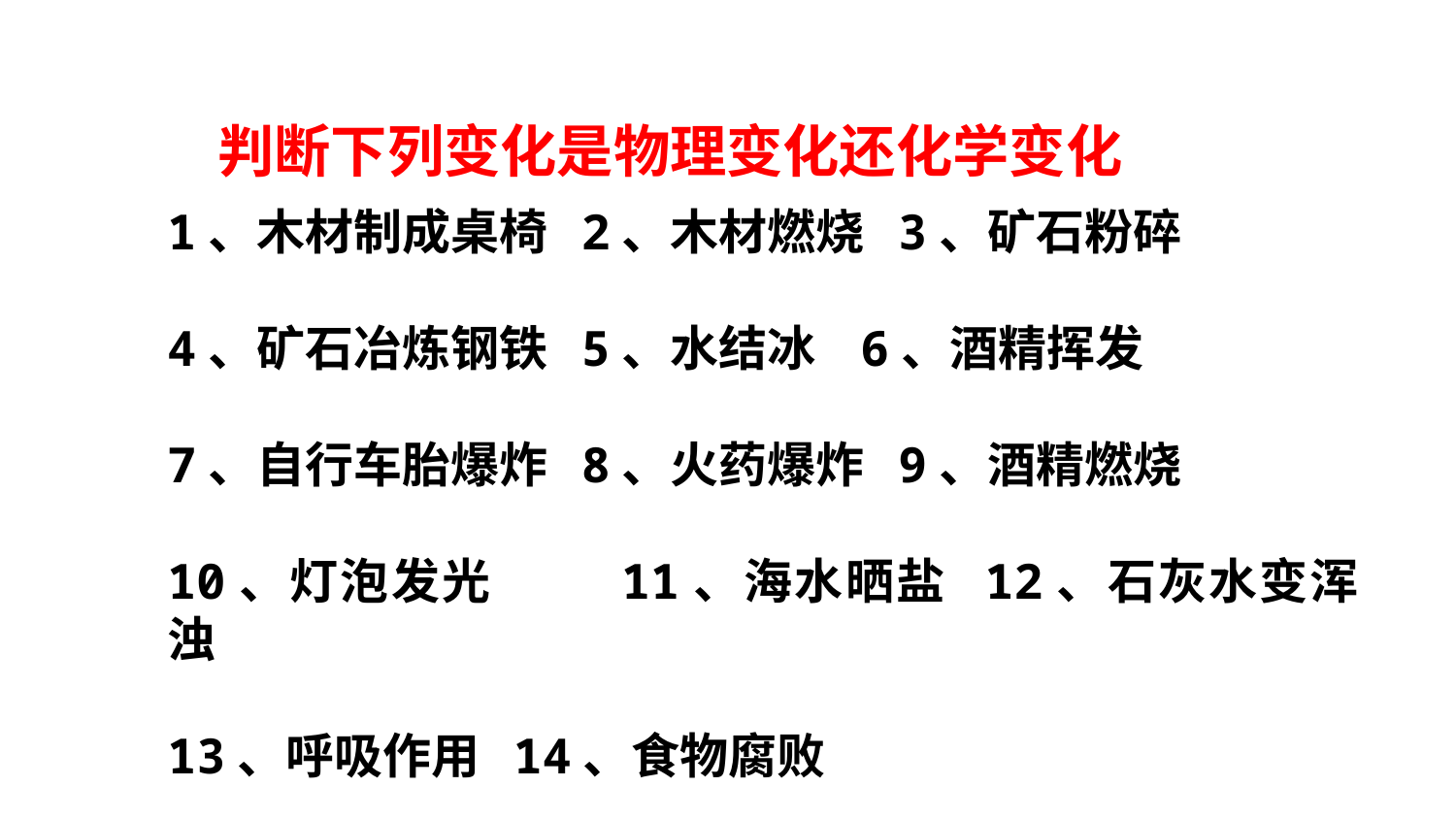

判断下列变化是物理变化还化学变化
1、木材制成桌椅  2、木材燃烧  3、矿石粉碎

4、矿石冶炼钢铁  5、水结冰   6、酒精挥发

7、自行车胎爆炸  8、火药爆炸  9、酒精燃烧

10、灯泡发光 	11、海水晒盐  12、石灰水变浑浊

13、呼吸作用  14、食物腐败